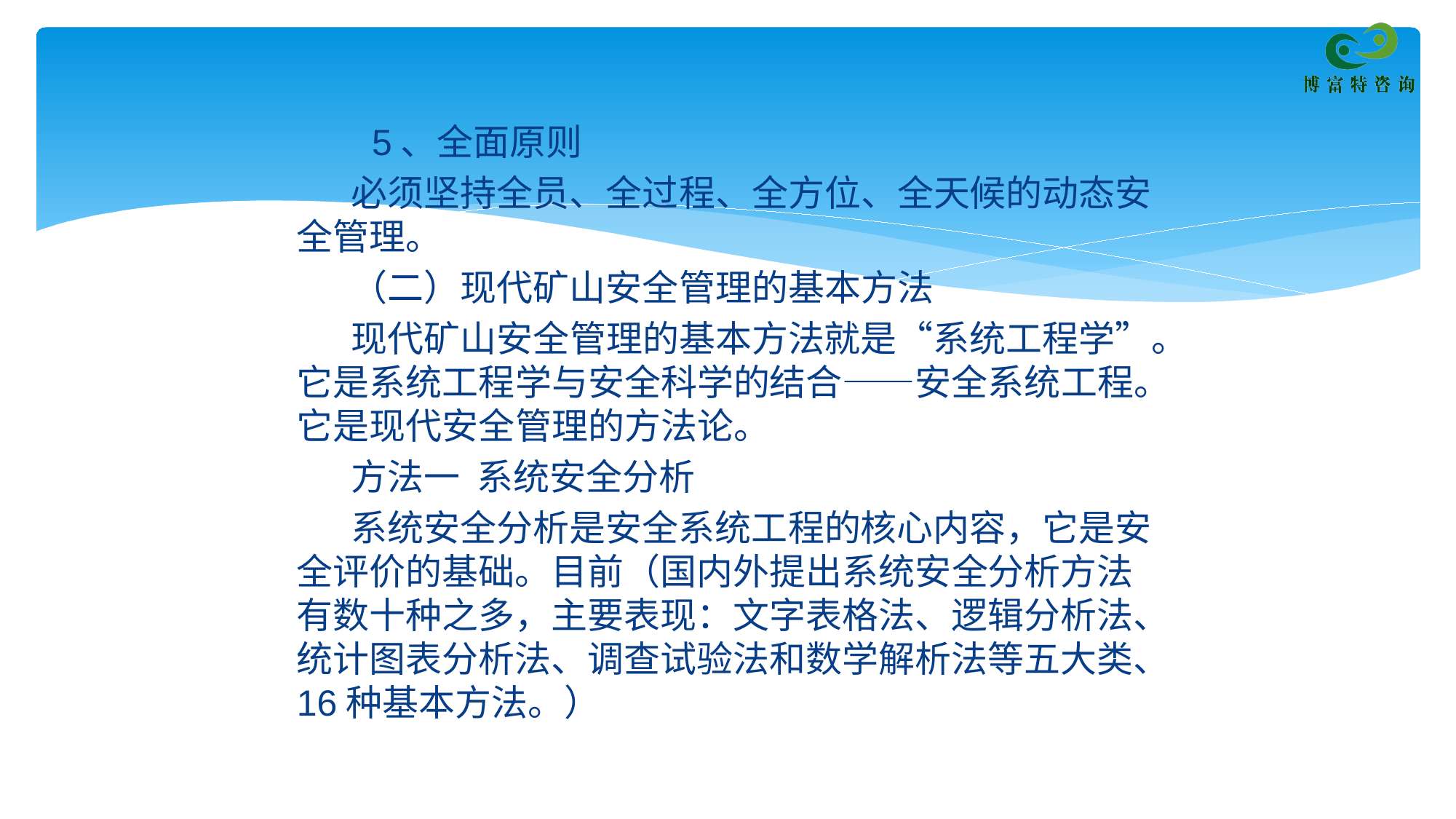

5、全面原则
必须坚持全员、全过程、全方位、全天候的动态安全管理。
（二）现代矿山安全管理的基本方法
现代矿山安全管理的基本方法就是“系统工程学”。它是系统工程学与安全科学的结合——安全系统工程。它是现代安全管理的方法论。
方法一  系统安全分析
系统安全分析是安全系统工程的核心内容，它是安全评价的基础。目前（国内外提出系统安全分析方法有数十种之多，主要表现：文字表格法、逻辑分析法、统计图表分析法、调查试验法和数学解析法等五大类、16种基本方法。）